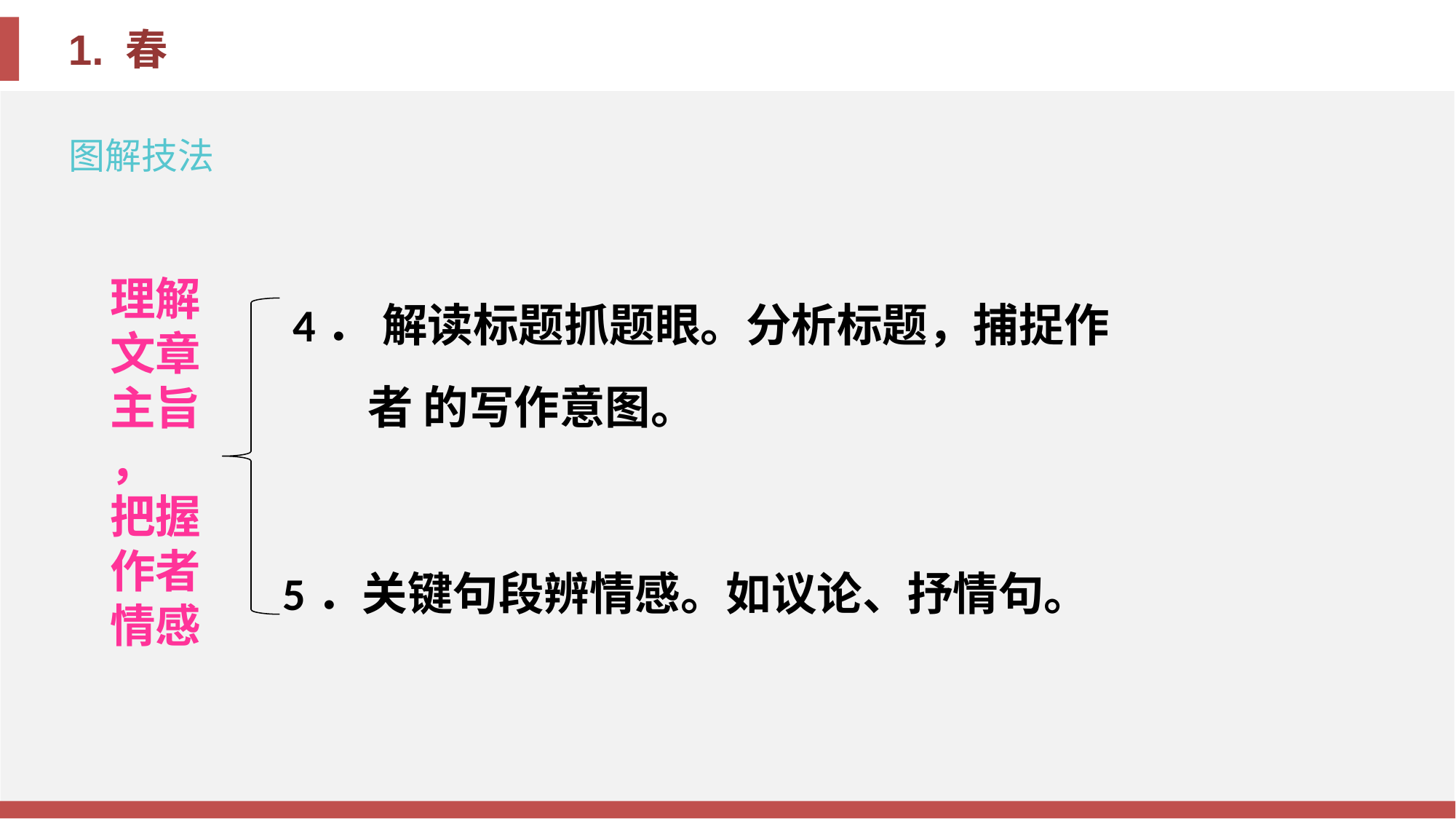

图解技法
4． 解读标题抓题眼。分析标题，捕捉作者 的写作意图。
理解文章
主旨
，
把握
作者
情感

5．关键句段辨情感。如议论、抒情句。